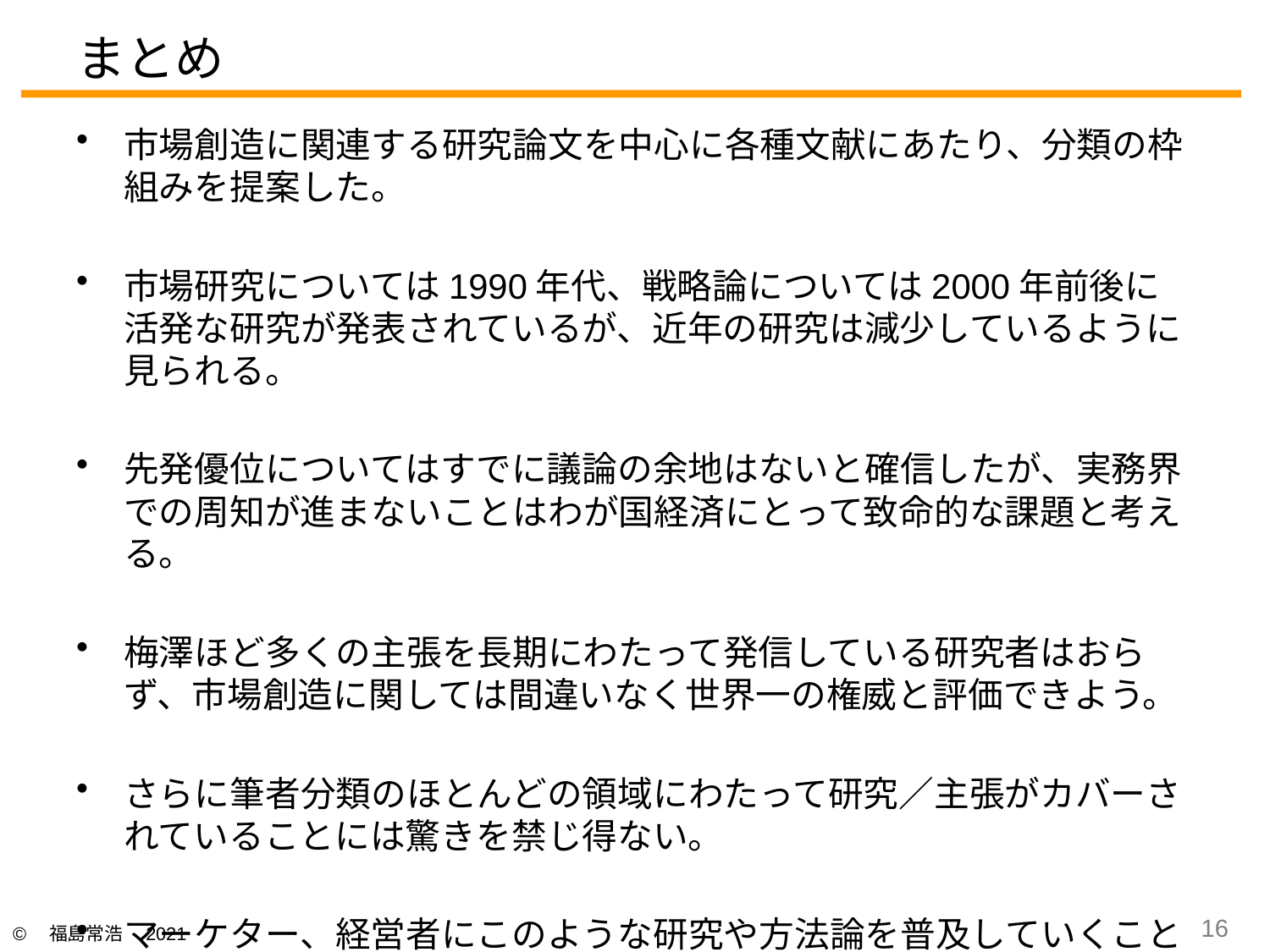

# まとめ
市場創造に関連する研究論文を中心に各種文献にあたり、分類の枠組みを提案した。

市場研究については1990年代、戦略論については2000年前後に活発な研究が発表されているが、近年の研究は減少しているように見られる。

先発優位についてはすでに議論の余地はないと確信したが、実務界での周知が進まないことはわが国経済にとって致命的な課題と考える。

梅澤ほど多くの主張を長期にわたって発信している研究者はおらず、市場創造に関しては間違いなく世界一の権威と評価できよう。

さらに筆者分類のほとんどの領域にわたって研究／主張がカバーされていることには驚きを禁じ得ない。

マーケター、経営者にこのような研究や方法論を普及していくことは、当会にとって重要な社会的使命と考える。
16